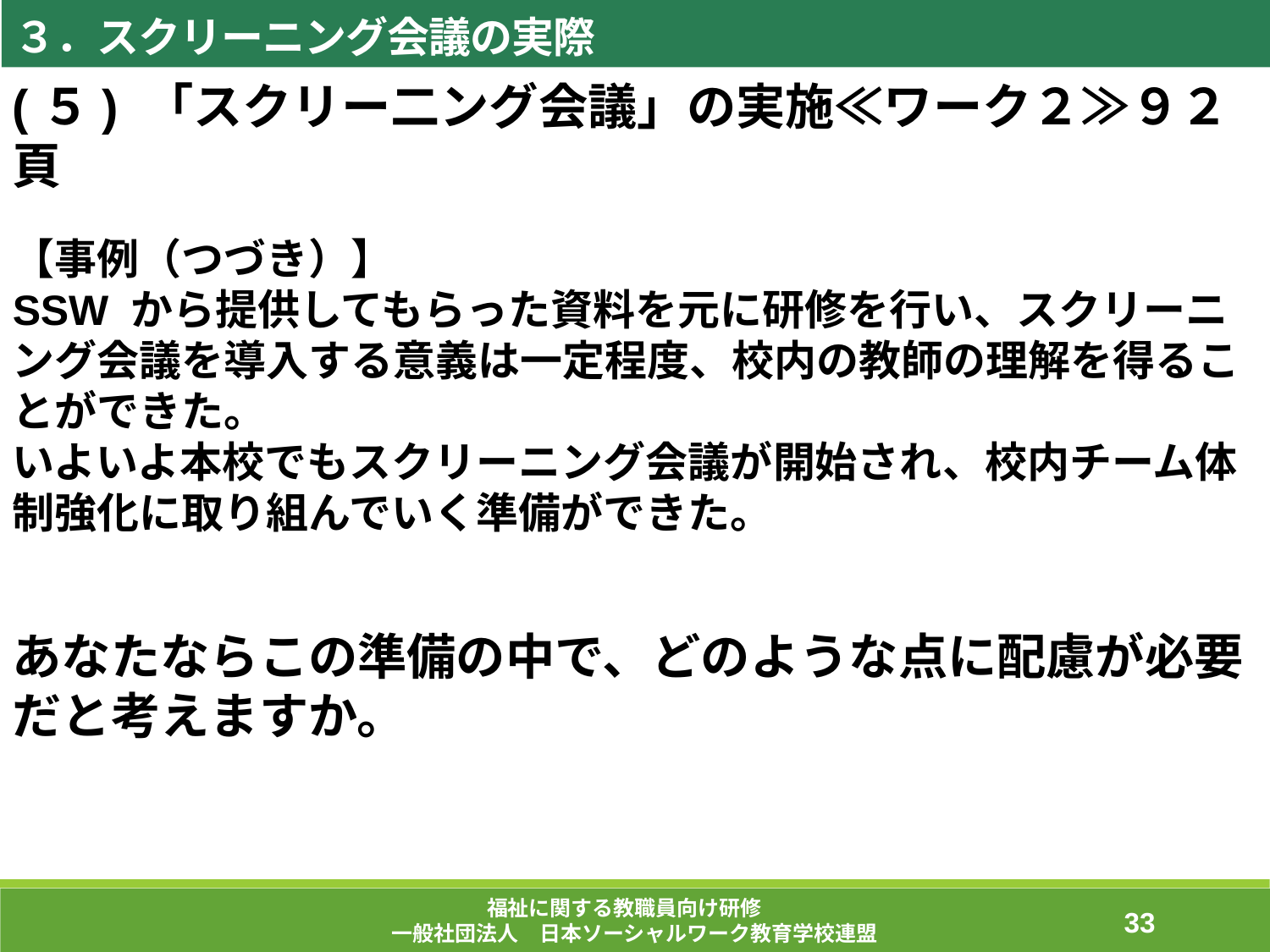

３．スクリーニング会議の実際
(５) 「スクリー二ング会議」の実施≪ワーク２≫９２頁

【事例（つづき）】
SSW から提供してもらった資料を元に研修を行い、スクリーニング会議を導入する意義は一定程度、校内の教師の理解を得ることができた。
いよいよ本校でもスクリーニング会議が開始され、校内チーム体制強化に取り組んでいく準備ができた。

あなたならこの準備の中で、どのような点に配慮が必要だと考えますか。
福祉に関する教職員向け研修
一般社団法人　日本ソーシャルワーク教育学校連盟
33